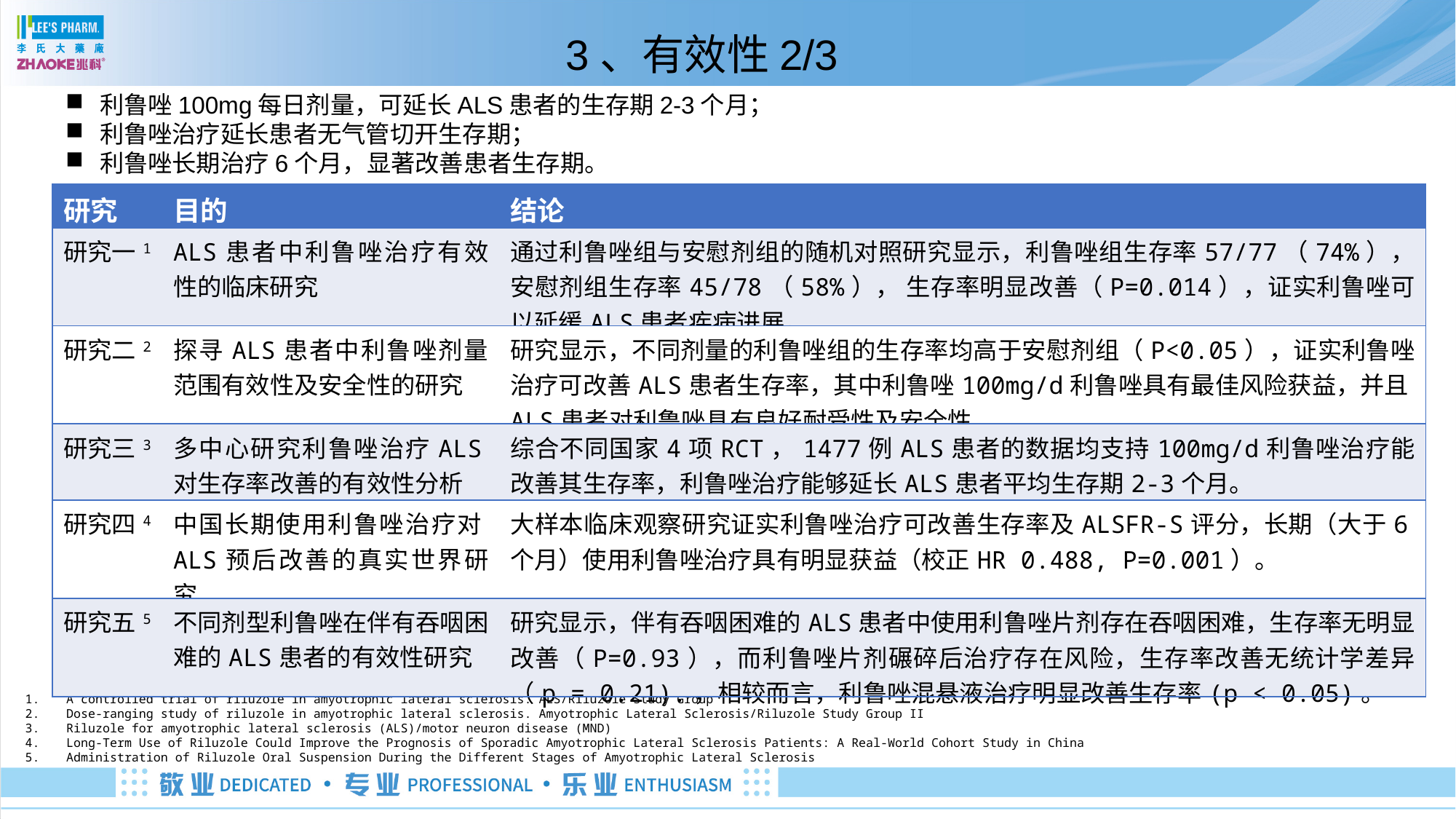

# 3、有效性2/3
利鲁唑100mg每日剂量，可延长ALS患者的生存期2-3个月；
利鲁唑治疗延长患者无气管切开生存期；
利鲁唑长期治疗6个月，显著改善患者生存期。
| 研究 | 目的 | 结论 |
| --- | --- | --- |
| 研究一1 | ALS患者中利鲁唑治疗有效性的临床研究 | 通过利鲁唑组与安慰剂组的随机对照研究显示，利鲁唑组生存率57/77（74%），安慰剂组生存率45/78（58%）， 生存率明显改善（P=0.014），证实利鲁唑可以延缓ALS患者疾病进展。 |
| 研究二2 | 探寻ALS患者中利鲁唑剂量范围有效性及安全性的研究 | 研究显示，不同剂量的利鲁唑组的生存率均高于安慰剂组（P<0.05），证实利鲁唑治疗可改善ALS患者生存率，其中利鲁唑100mg/d利鲁唑具有最佳风险获益，并且ALS患者对利鲁唑具有良好耐受性及安全性。 |
| 研究三3 | 多中心研究利鲁唑治疗ALS对生存率改善的有效性分析 | 综合不同国家4项RCT，1477例ALS患者的数据均支持100mg/d利鲁唑治疗能改善其生存率，利鲁唑治疗能够延长ALS患者平均生存期2-3个月。 |
| 研究四4 | 中国长期使用利鲁唑治疗对ALS预后改善的真实世界研究 | 大样本临床观察研究证实利鲁唑治疗可改善生存率及ALSFR-S评分，长期（大于6个月）使用利鲁唑治疗具有明显获益（校正HR 0.488, P=0.001）。 |
| 研究五5 | 不同剂型利鲁唑在伴有吞咽困难的ALS患者的有效性研究 | 研究显示，伴有吞咽困难的ALS患者中使用利鲁唑片剂存在吞咽困难，生存率无明显改善（P=0.93），而利鲁唑片剂碾碎后治疗存在风险，生存率改善无统计学差异（p = 0.21).，相较而言，利鲁唑混悬液治疗明显改善生存率(p < 0.05)。 |
A controlled trial of riluzole in amyotrophic lateral sclerosis. ALS/Riluzole Study Group
Dose-ranging study of riluzole in amyotrophic lateral sclerosis. Amyotrophic Lateral Sclerosis/Riluzole Study Group II
Riluzole for amyotrophic lateral sclerosis (ALS)/motor neuron disease (MND)
Long-Term Use of Riluzole Could Improve the Prognosis of Sporadic Amyotrophic Lateral Sclerosis Patients: A Real-World Cohort Study in China
Administration of Riluzole Oral Suspension During the Different Stages of Amyotrophic Lateral Sclerosis